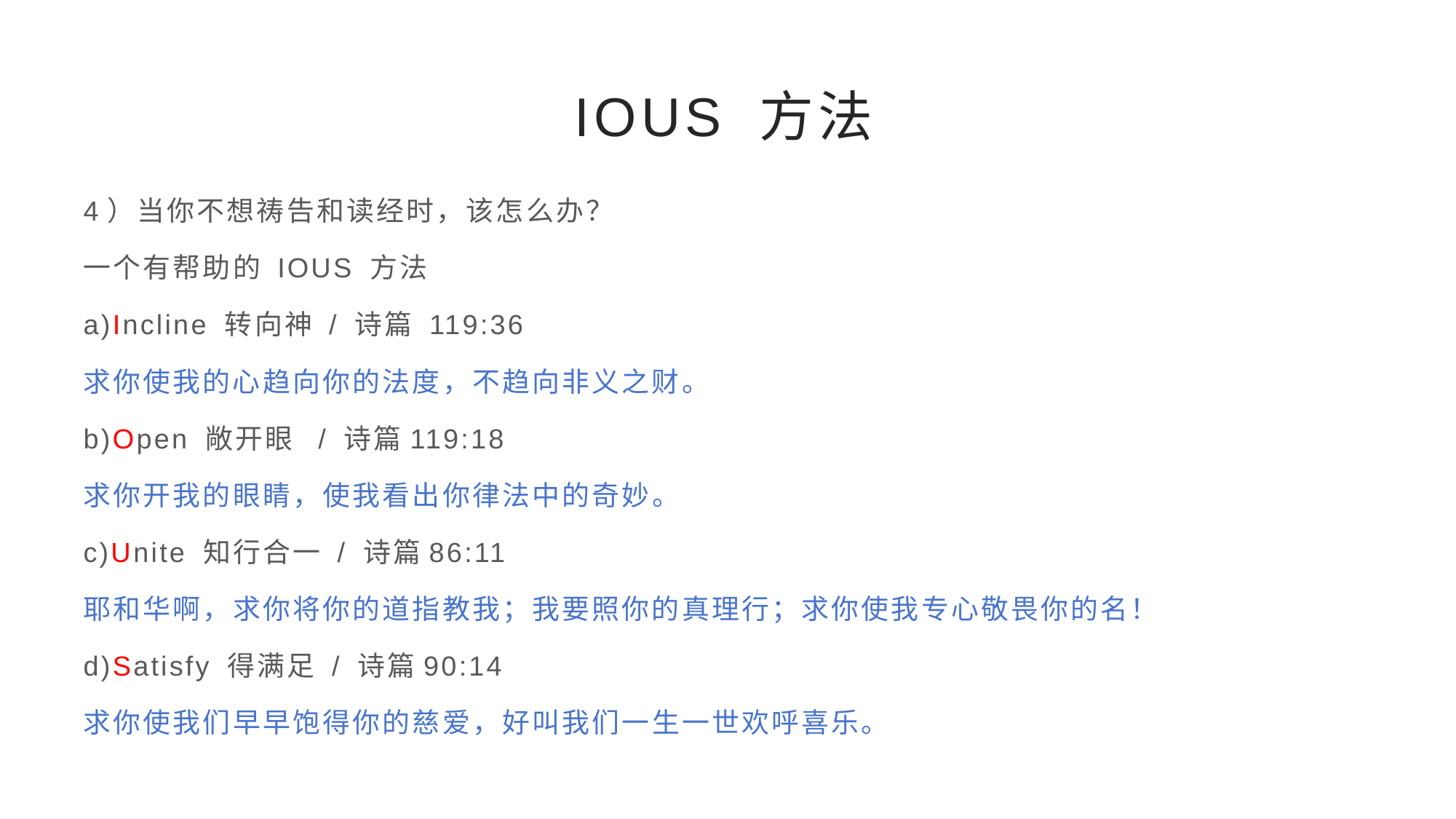

# IOUS 方法
4）当你不想祷告和读经时，该怎么办？
一个有帮助的 IOUS 方法
a)Incline 转向神 / 诗篇 119:36
求你使我的心趋向你的法度，不趋向非义之财。
b)Open 敞开眼  / 诗篇119:18
求你开我的眼睛，使我看出你律法中的奇妙。
c)Unite 知行合一 / 诗篇86:11
耶和华啊，求你将你的道指教我；我要照你的真理行；求你使我专心敬畏你的名！
d)Satisfy 得满足 / 诗篇90:14
求你使我们早早饱得你的慈爱，好叫我们一生一世欢呼喜乐。